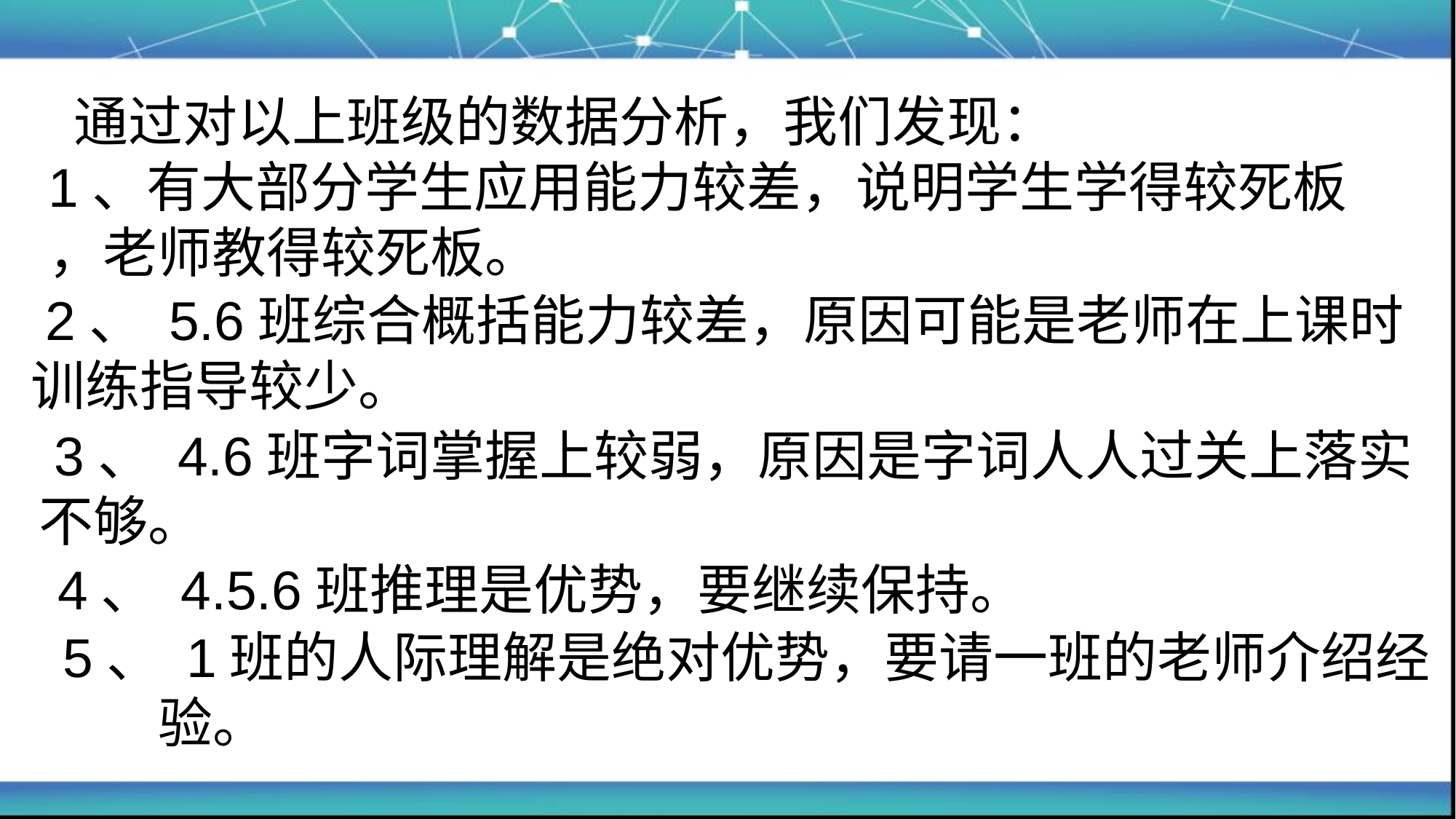

通过对以上班级的数据分析，我们发现：
1、有大部分学生应用能力较差，说明学生学得较死板
，老师教得较死板。
 2、 5.6班综合概括能力较差，原因可能是老师在上课时
训练指导较少。
 3、 4.6班字词掌握上较弱，原因是字词人人过关上落实
不够。
 4、 4.5.6班推理是优势，要继续保持。
 5、 1班的人际理解是绝对优势，要请一班的老师介绍经
        验。